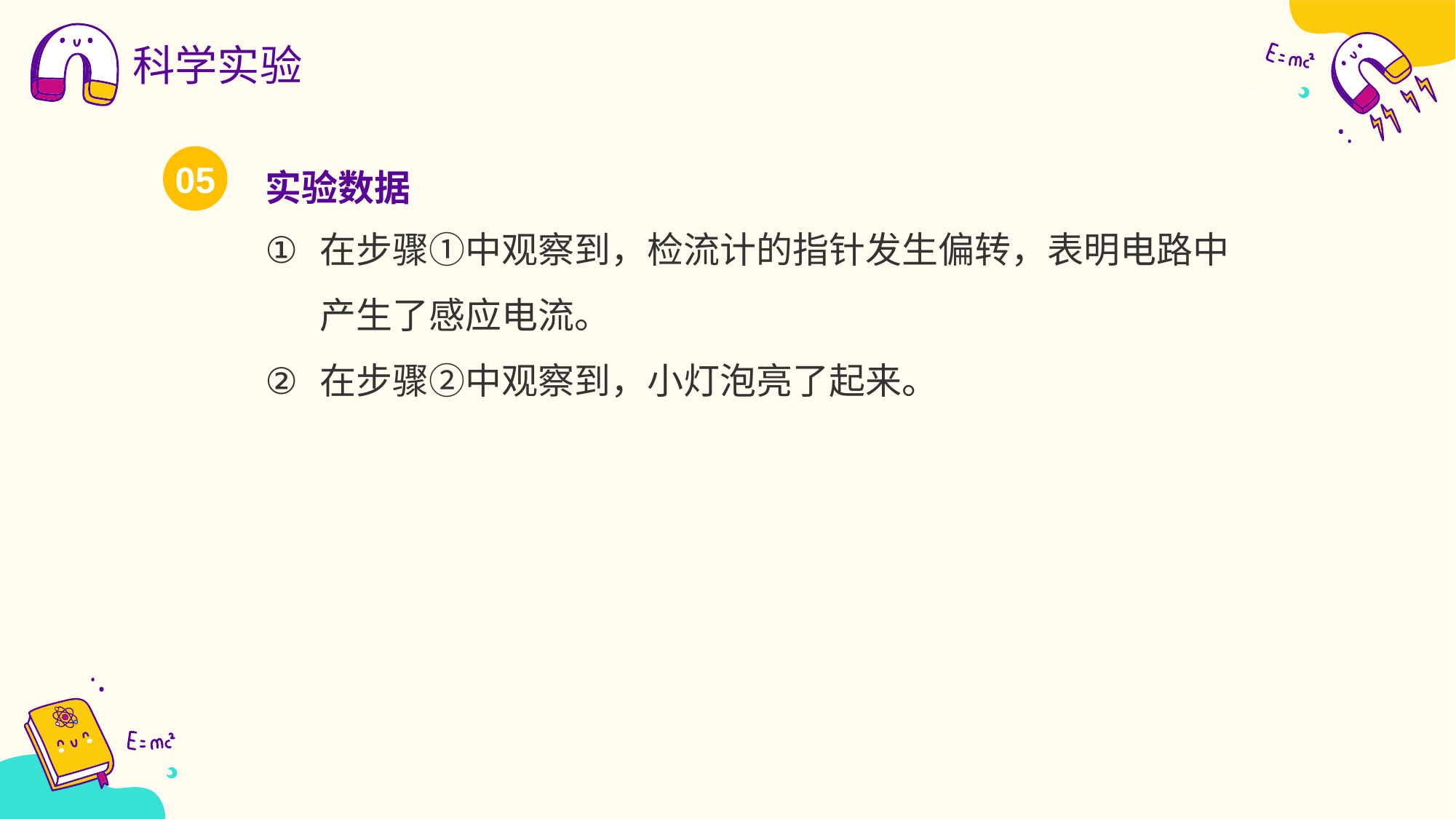

科学实验
实验数据
05
在步骤①中观察到，检流计的指针发生偏转，表明电路中产生了感应电流。
在步骤②中观察到，小灯泡亮了起来。